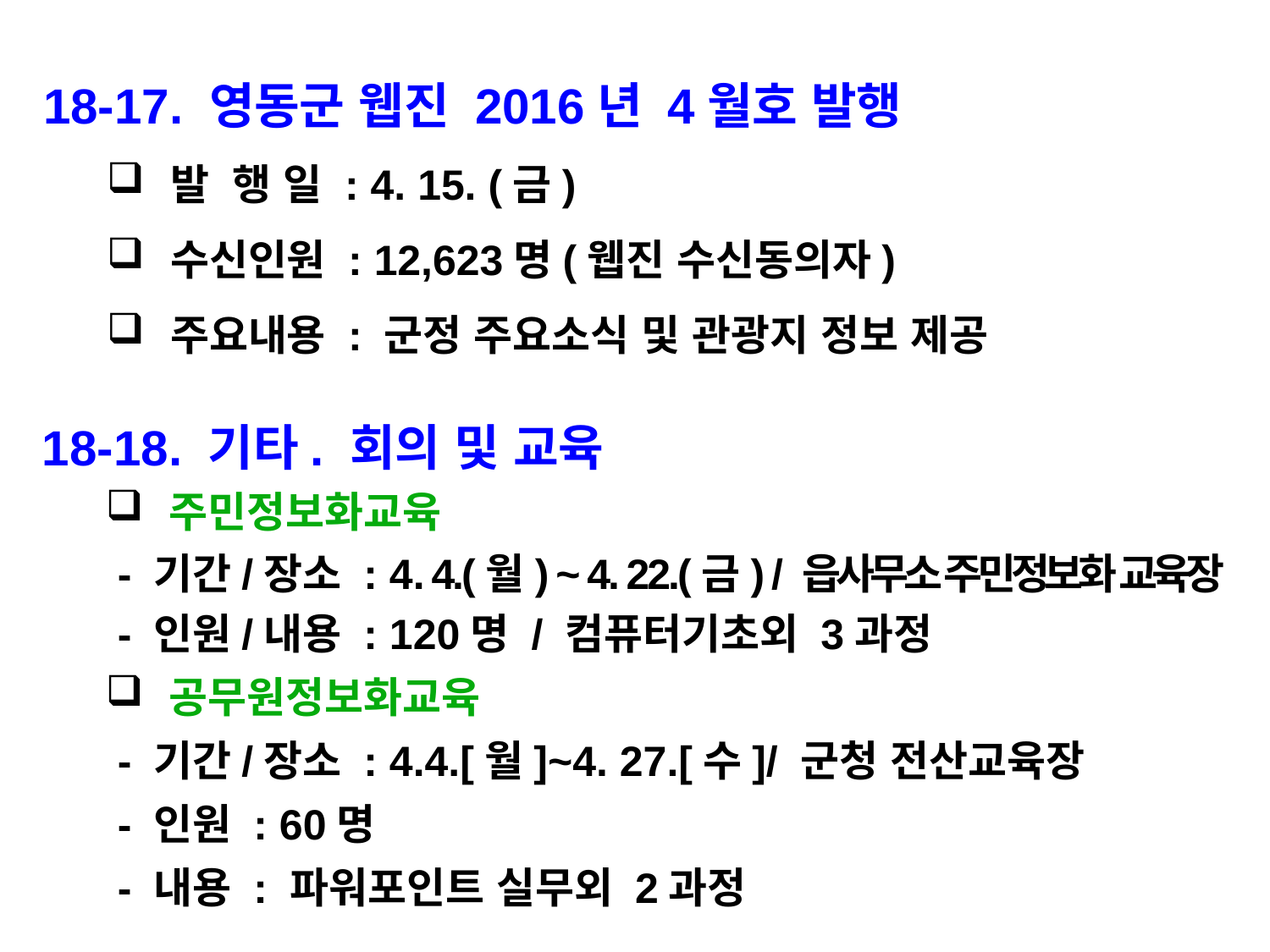

18-17. 영동군 웹진 2016년 4월호 발행
발  행 일 : 4. 15. (금)
수신인원 : 12,623명(웹진 수신동의자)
주요내용 : 군정 주요소식 및 관광지 정보 제공
18-18. 기타. 회의 및 교육
주민정보화교육
 - 기간/장소 : 4. 4.(월) ~ 4. 22.(금) / 읍사무소 주민정보화 교육장
 - 인원/내용 : 120명 / 컴퓨터기초외 3과정
공무원정보화교육
 - 기간/장소 : 4.4.[월]~4. 27.[수]/ 군청 전산교육장
 - 인원 : 60명
 - 내용 : 파워포인트 실무외 2과정